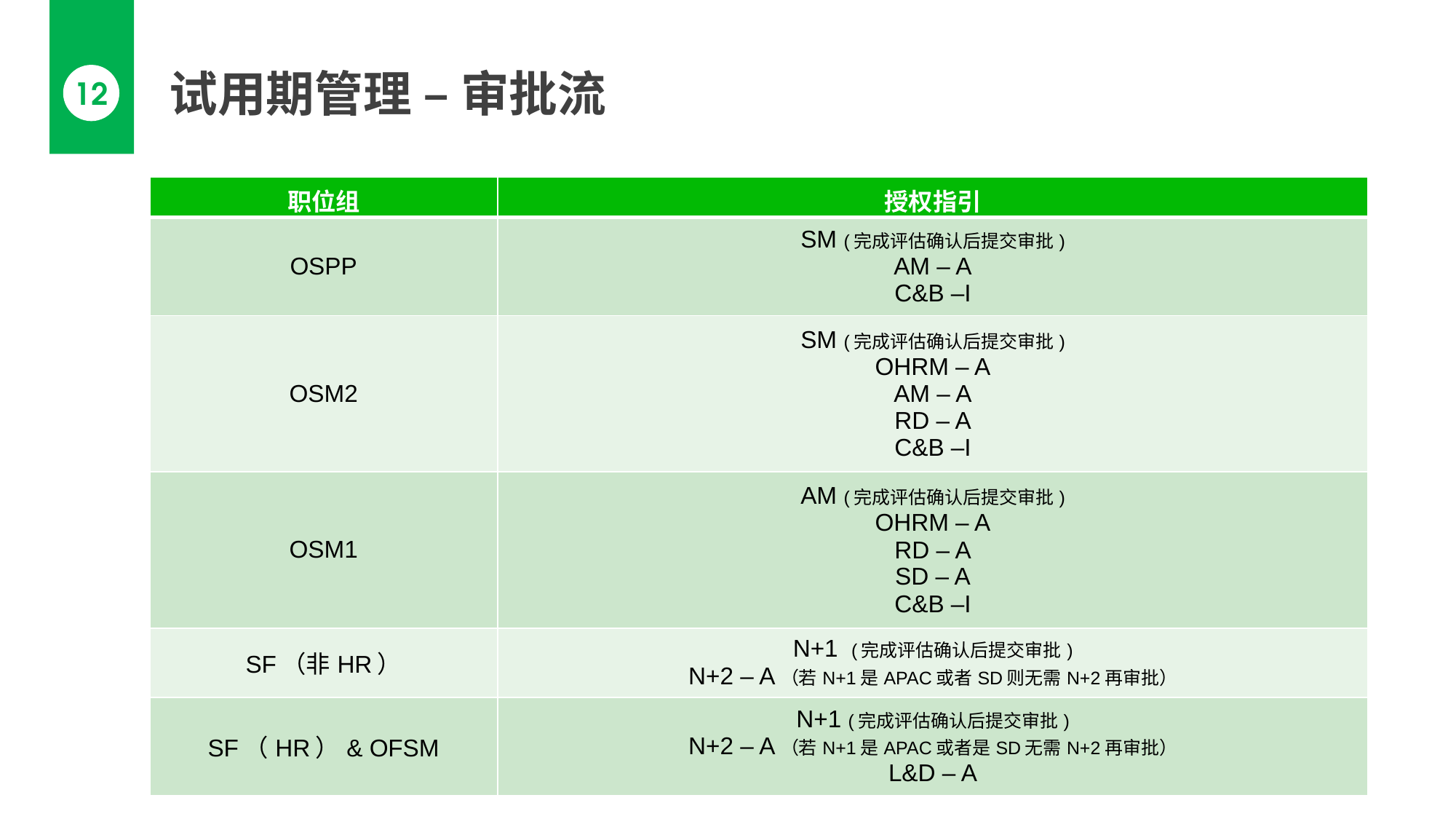

试用期管理 – 审批流
12
| 职位组 | 授权指引 |
| --- | --- |
| OSPP | SM (完成评估确认后提交审批) AM – A C&B –I |
| OSM2 | SM (完成评估确认后提交审批) OHRM – A AM – A RD – A C&B –I |
| OSM1 | AM (完成评估确认后提交审批) OHRM – A RD – A SD – A C&B –I |
| SF（非HR） | N+1 (完成评估确认后提交审批) N+2 – A（若N+1是APAC或者SD则无需N+2再审批） |
| SF（HR）& OFSM | N+1 (完成评估确认后提交审批) N+2 – A（若N+1是APAC或者是SD无需N+2再审批） L&D – A |